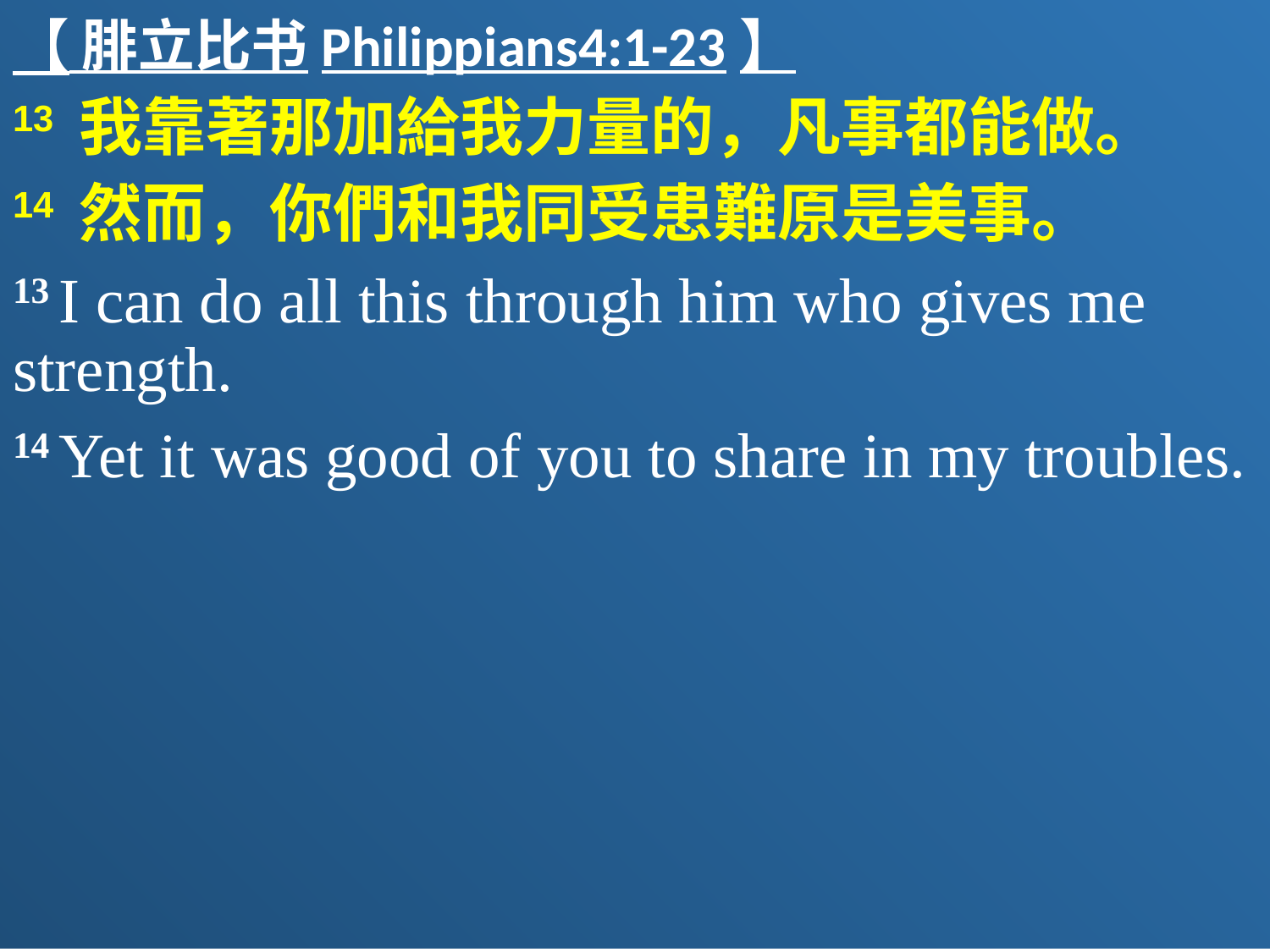

【 腓立比书Philippians4:1-23】
13 我靠著那加給我力量的，凡事都能做。
14 然而，你們和我同受患難原是美事。
13 I can do all this through him who gives me strength.
14 Yet it was good of you to share in my troubles.